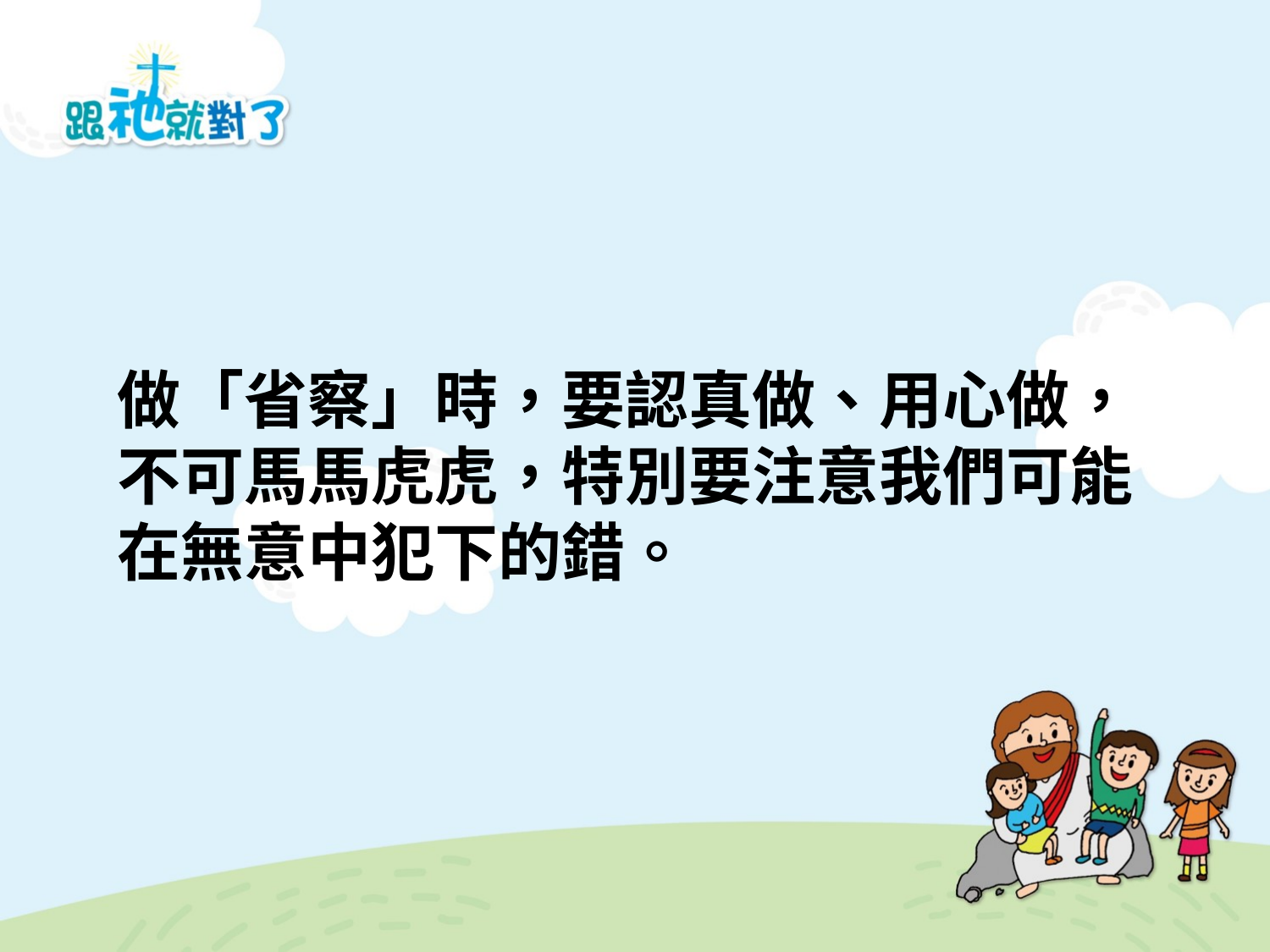

做「省察」時，要認真做、用心做，不可馬馬虎虎，特別要注意我們可能在無意中犯下的錯。